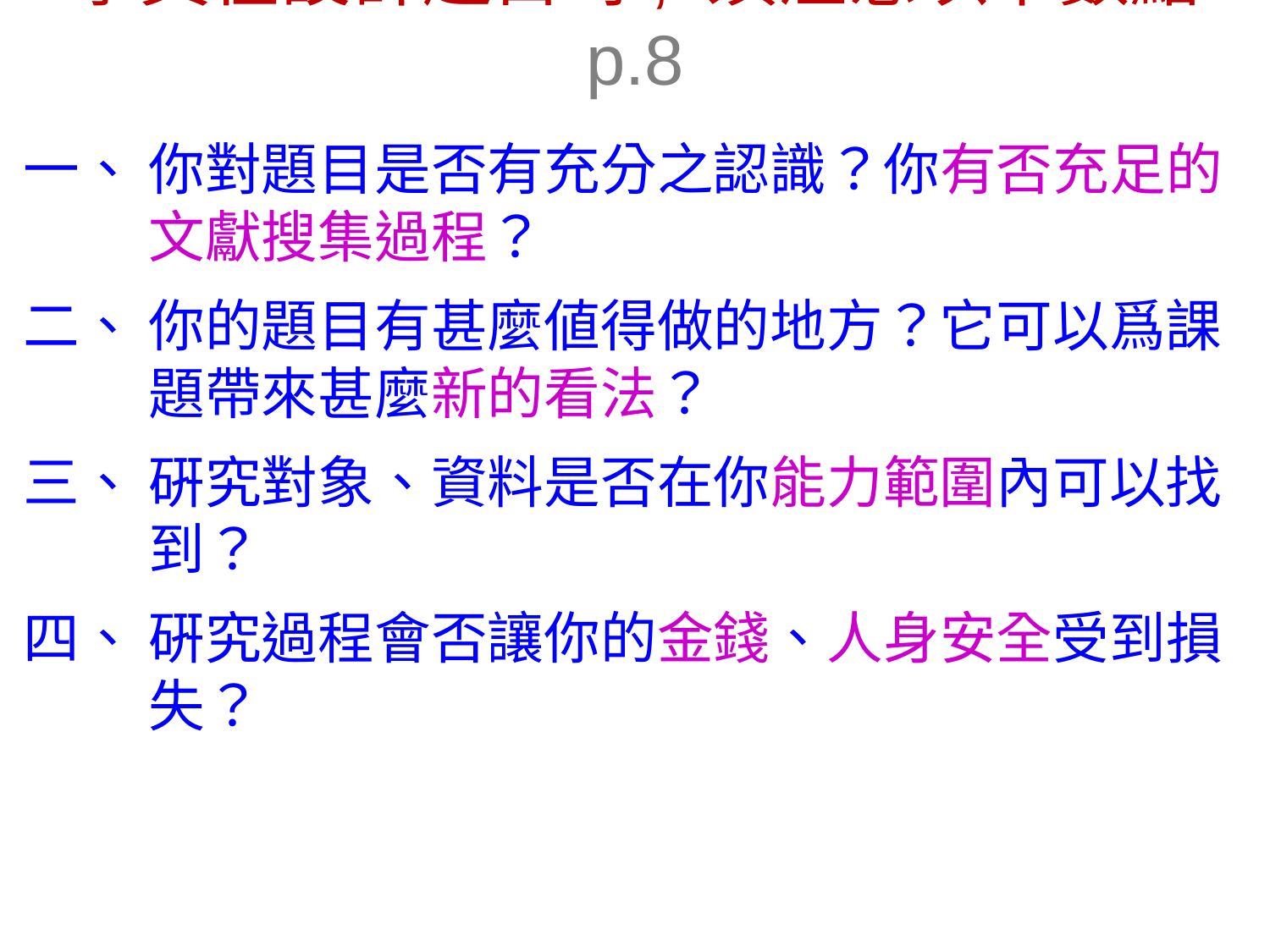

# 學員在設計題目時, 須注意以下數點 p.8
一、	你對題目是否有充分之認識？你有否充足的文獻搜集過程？
二、	你的題目有甚麼値得做的地方？它可以爲課題帶來甚麼新的看法？
三、	硏究對象、資料是否在你能力範圍內可以找到？
四、	硏究過程會否讓你的金錢、人身安全受到損失？